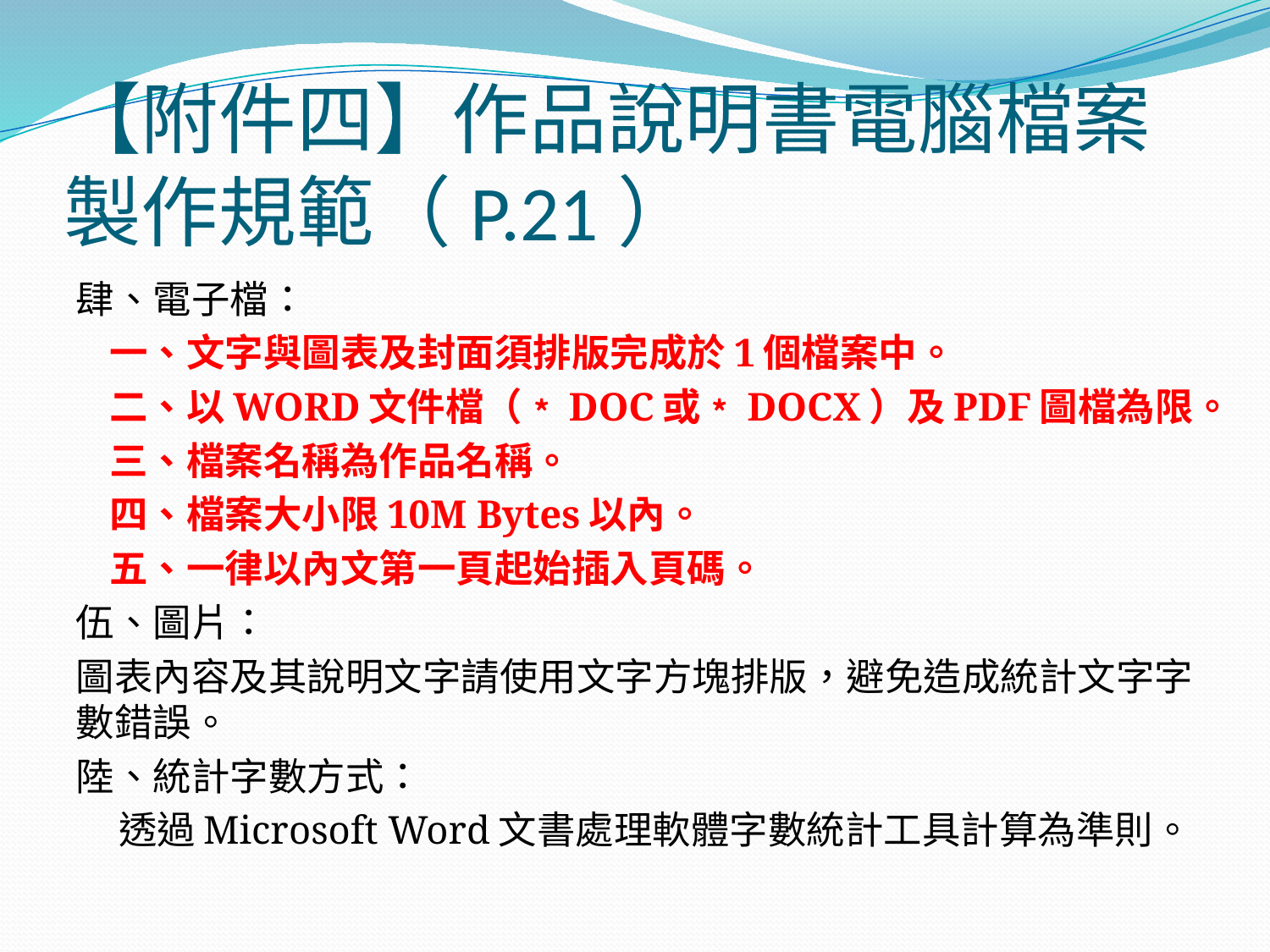

# 【附件四】作品說明書電腦檔案製作規範（P.21）
肆、電子檔：
   一、文字與圖表及封面須排版完成於1個檔案中。
   二、以WORD文件檔（﹡DOC或﹡DOCX）及PDF圖檔為限。
   三、檔案名稱為作品名稱。
   四、檔案大小限10M Bytes以內。
   五、一律以內文第一頁起始插入頁碼。
伍、圖片：
圖表內容及其說明文字請使用文字方塊排版，避免造成統計文字字數錯誤。
陸、統計字數方式：
    透過Microsoft Word文書處理軟體字數統計工具計算為準則。